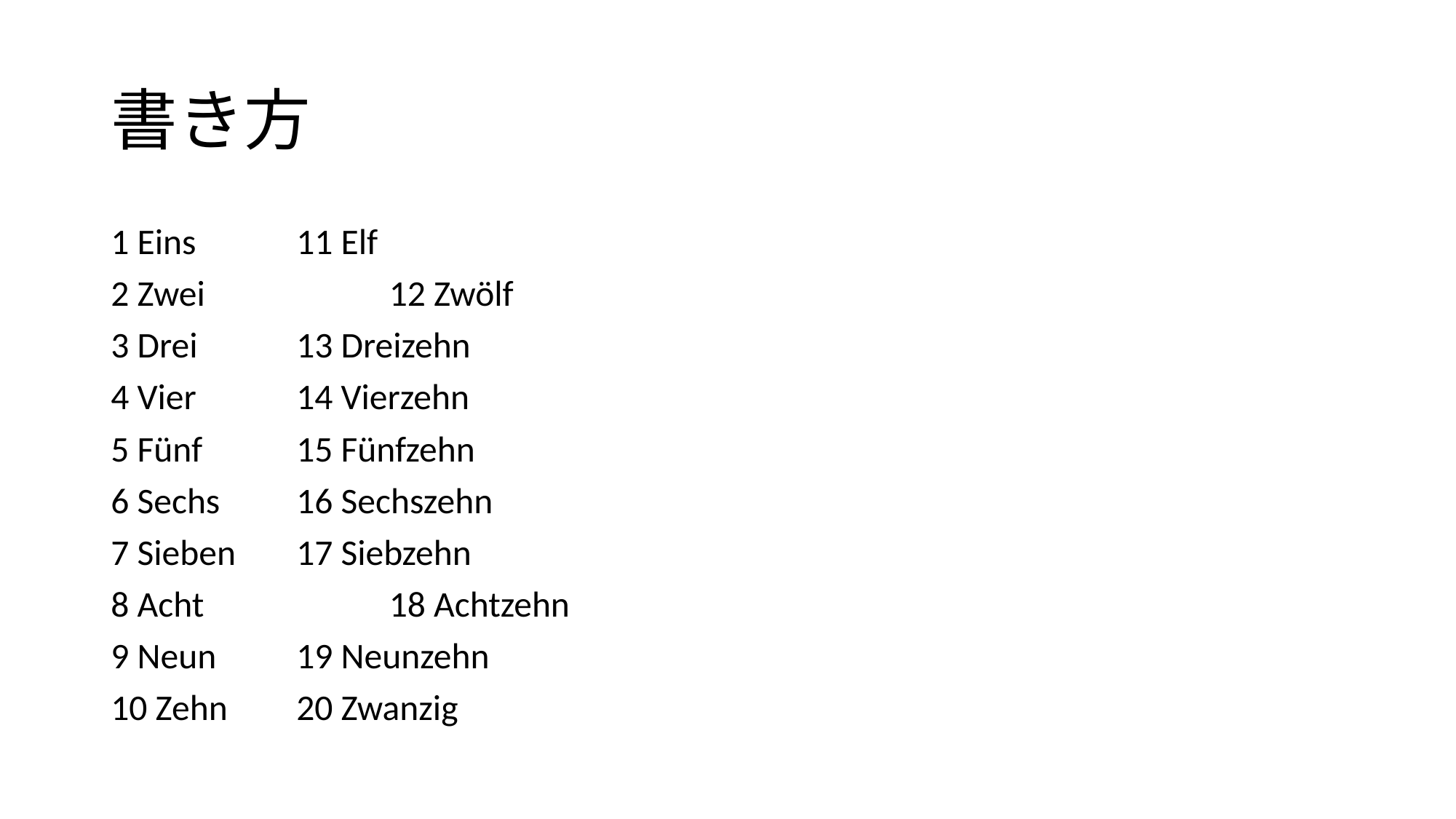

# 書き方
1 Eins		11 Elf
2 Zwei		12 Zwölf
3 Drei		13 Dreizehn
4 Vier		14 Vierzehn
5 Fünf		15 Fünfzehn
6 Sechs	16 Sechszehn
7 Sieben	17 Siebzehn
8 Acht		18 Achtzehn
9 Neun	19 Neunzehn
10 Zehn	20 Zwanzig